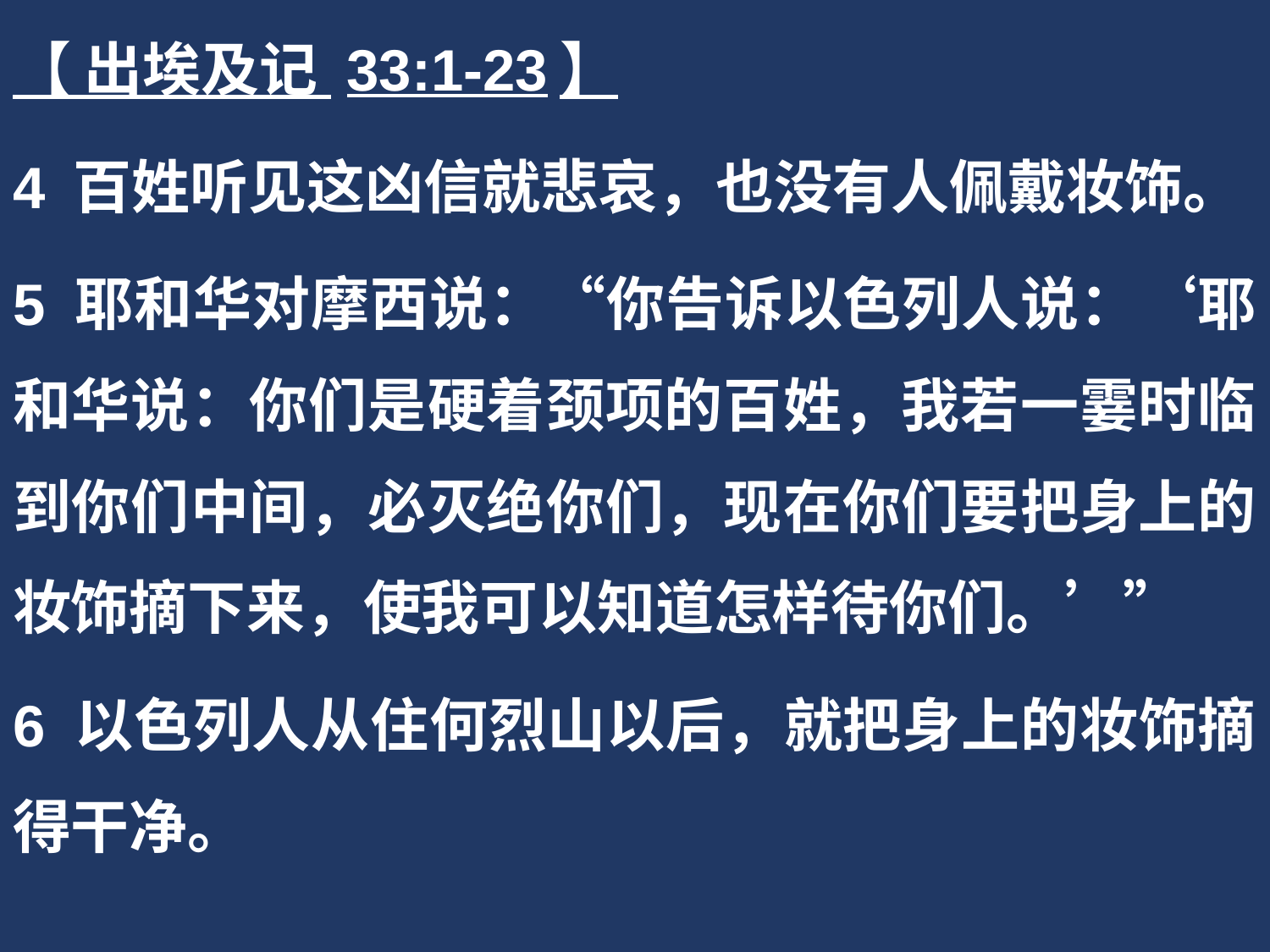

【 出埃及记 33:1-23】
4 百姓听见这凶信就悲哀，也没有人佩戴妆饰。
5 耶和华对摩西说：“你告诉以色列人说：‘耶和华说：你们是硬着颈项的百姓，我若一霎时临到你们中间，必灭绝你们，现在你们要把身上的妆饰摘下来，使我可以知道怎样待你们。’”
6 以色列人从住何烈山以后，就把身上的妆饰摘得干净。